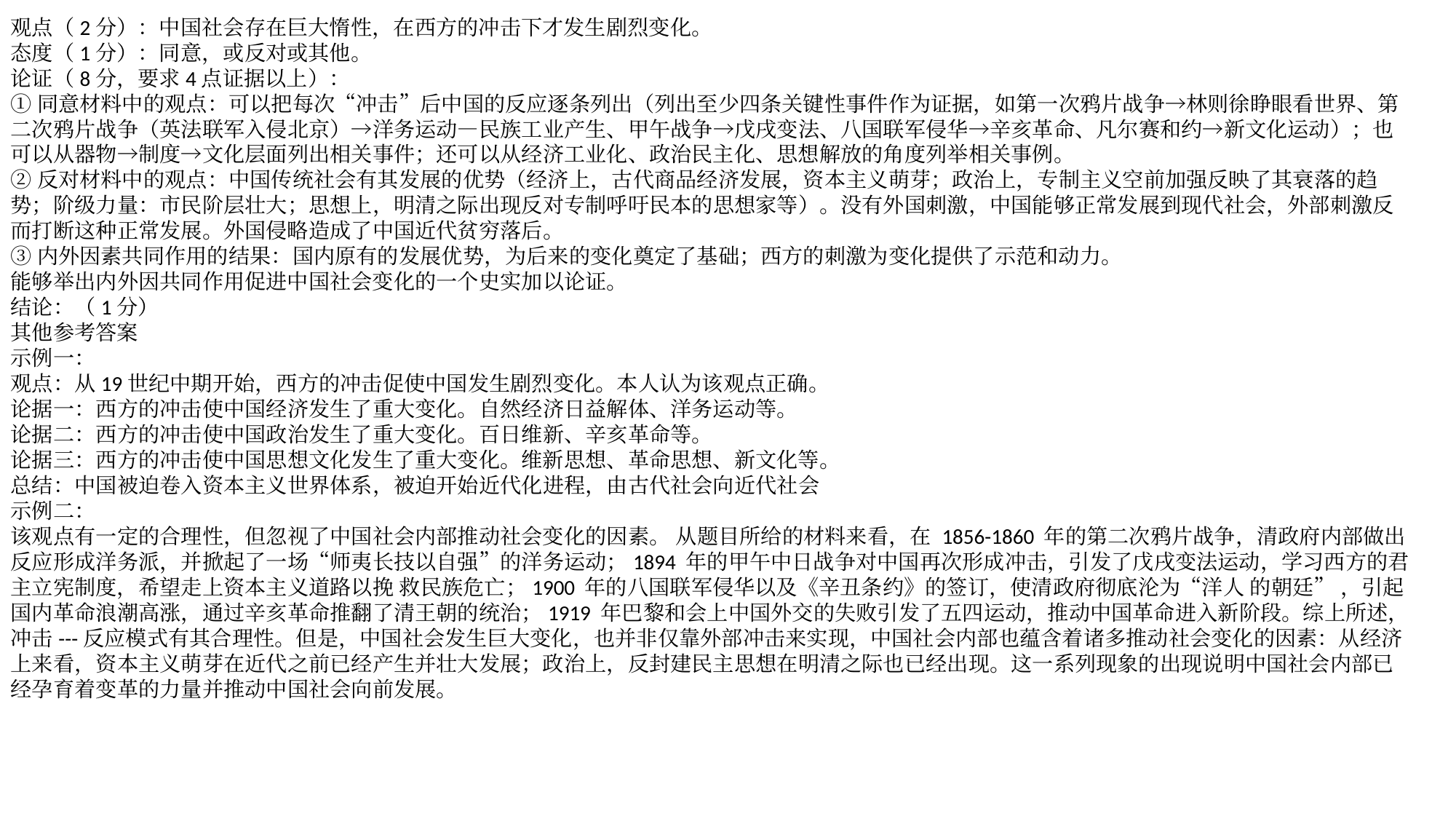

观点（2分）：中国社会存在巨大惰性，在西方的冲击下才发生剧烈变化。态度（1分）：同意，或反对或其他。论证（8分，要求4点证据以上）：①同意材料中的观点：可以把每次“冲击”后中国的反应逐条列出（列出至少四条关键性事件作为证据，如第一次鸦片战争→林则徐睁眼看世界、第二次鸦片战争（英法联军入侵北京）→洋务运动—民族工业产生、甲午战争→戊戌变法、八国联军侵华→辛亥革命、凡尔赛和约→新文化运动）；也可以从器物→制度→文化层面列出相关事件；还可以从经济工业化、政治民主化、思想解放的角度列举相关事例。②反对材料中的观点：中国传统社会有其发展的优势（经济上，古代商品经济发展，资本主义萌芽；政治上，专制主义空前加强反映了其衰落的趋势；阶级力量：市民阶层壮大；思想上，明清之际出现反对专制呼吁民本的思想家等）。没有外国刺激，中国能够正常发展到现代社会，外部刺激反而打断这种正常发展。外国侵略造成了中国近代贫穷落后。③内外因素共同作用的结果：国内原有的发展优势，为后来的变化奠定了基础；西方的刺激为变化提供了示范和动力。能够举出内外因共同作用促进中国社会变化的一个史实加以论证。结论：（1分）其他参考答案示例一：观点：从19世纪中期开始，西方的冲击促使中国发生剧烈变化。本人认为该观点正确。论据一：西方的冲击使中国经济发生了重大变化。自然经济日益解体、洋务运动等。论据二：西方的冲击使中国政治发生了重大变化。百日维新、辛亥革命等。论据三：西方的冲击使中国思想文化发生了重大变化。维新思想、革命思想、新文化等。总结：中国被迫卷入资本主义世界体系，被迫开始近代化进程，由古代社会向近代社会示例二：该观点有一定的合理性，但忽视了中国社会内部推动社会变化的因素。 从题目所给的材料来看，在 1856-1860 年的第二次鸦片战争，清政府内部做出反应形成洋务派，并掀起了一场“师夷长技以自强”的洋务运动；1894 年的甲午中日战争对中国再次形成冲击，引发了戊戌变法运动，学习西方的君主立宪制度，希望走上资本主义道路以挽 救民族危亡；1900 年的八国联军侵华以及《辛丑条约》的签订，使清政府彻底沦为“洋人 的朝廷” ，引起国内革命浪潮高涨，通过辛亥革命推翻了清王朝的统治；1919 年巴黎和会上中国外交的失败引发了五四运动，推动中国革命进入新阶段。综上所述，冲击---反应模式有其合理性。但是，中国社会发生巨大变化，也并非仅靠外部冲击来实现，中国社会内部也蕴含着诸多推动社会变化的因素：从经济上来看，资本主义萌芽在近代之前已经产生并壮大发展；政治上，反封建民主思想在明清之际也已经出现。这一系列现象的出现说明中国社会内部已经孕育着变革的力量并推动中国社会向前发展。